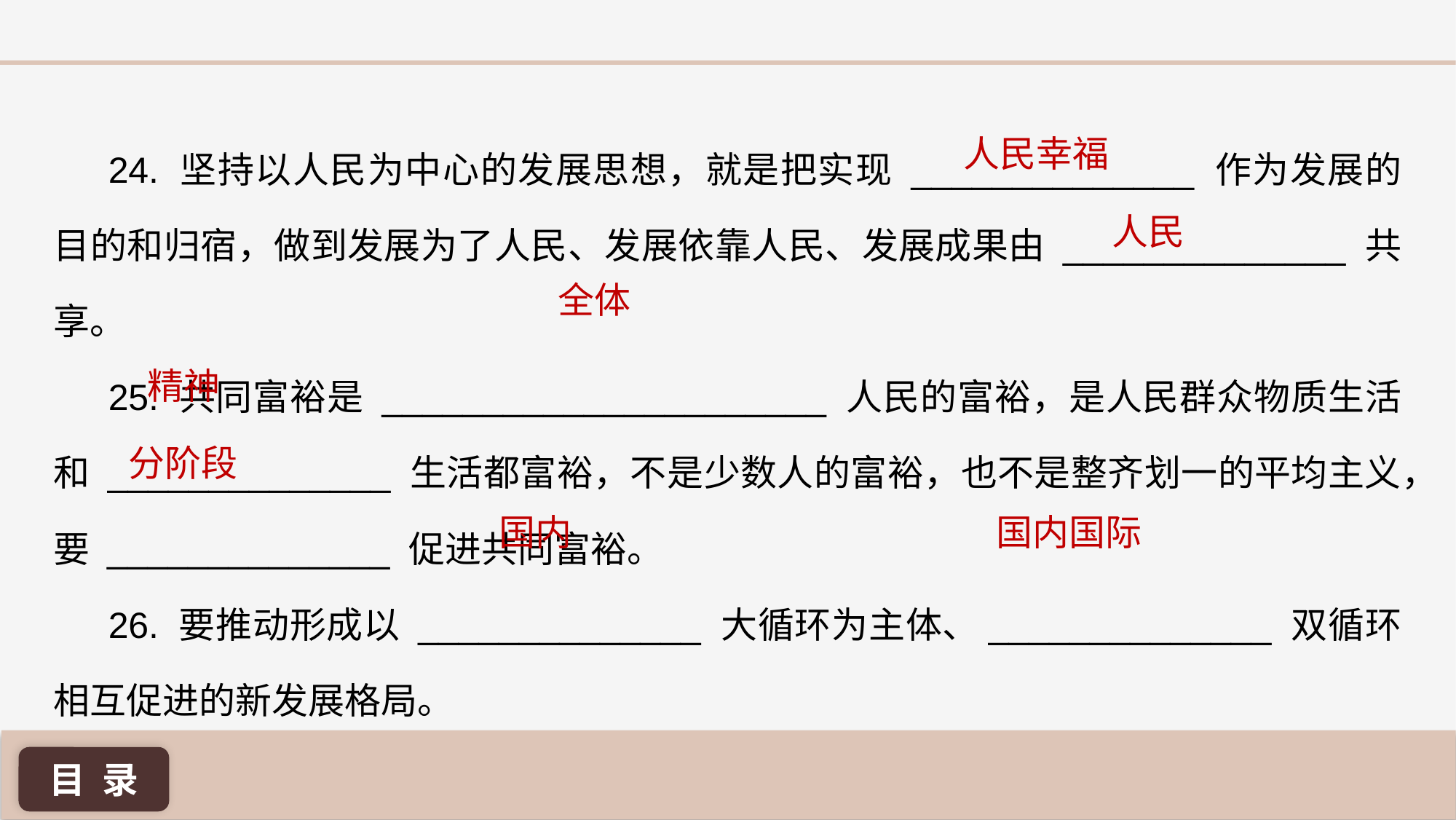

人民幸福
24. 坚持以人民为中心的发展思想，就是把实现 ______________ 作为发展的目的和归宿，做到发展为了人民、发展依靠人民、发展成果由 ______________ 共享。
25. 共同富裕是 ______________________ 人民的富裕，是人民群众物质生活和 ______________ 生活都富裕，不是少数人的富裕，也不是整齐划一的平均主义，要 ______________ 促进共同富裕。
26. 要推动形成以 ______________ 大循环为主体、______________ 双循环相互促进的新发展格局。
人民
 全体
精神
分阶段
国内
国内国际